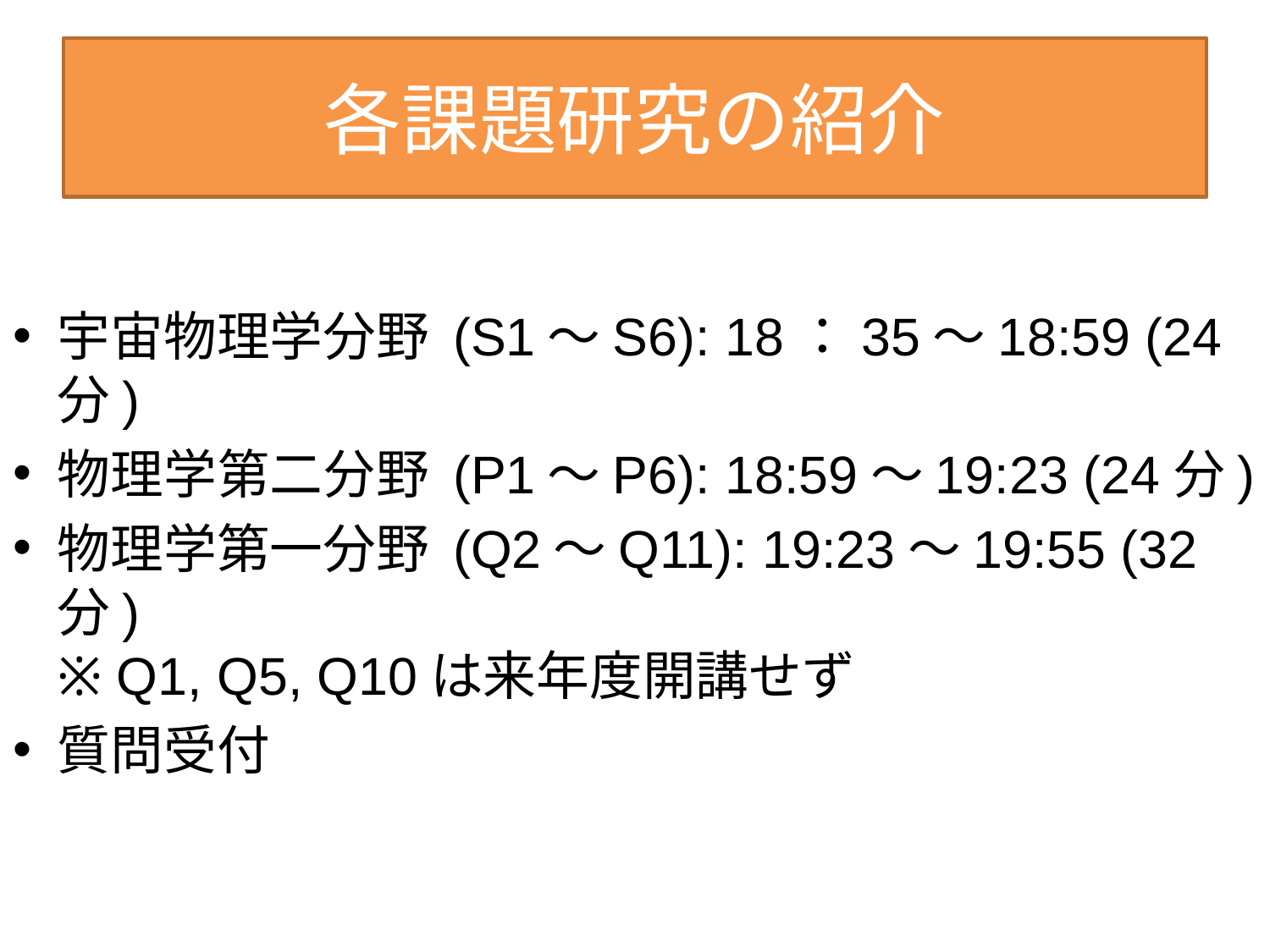

# 各課題研究の紹介

宇宙物理学分野 (S1～S6): 18：35～18:59 (24分)
物理学第二分野 (P1～P6): 18:59～19:23 (24分)
物理学第一分野 (Q2～Q11): 19:23～19:55 (32分)
※ Q1, Q5, Q10は来年度開講せず
質問受付